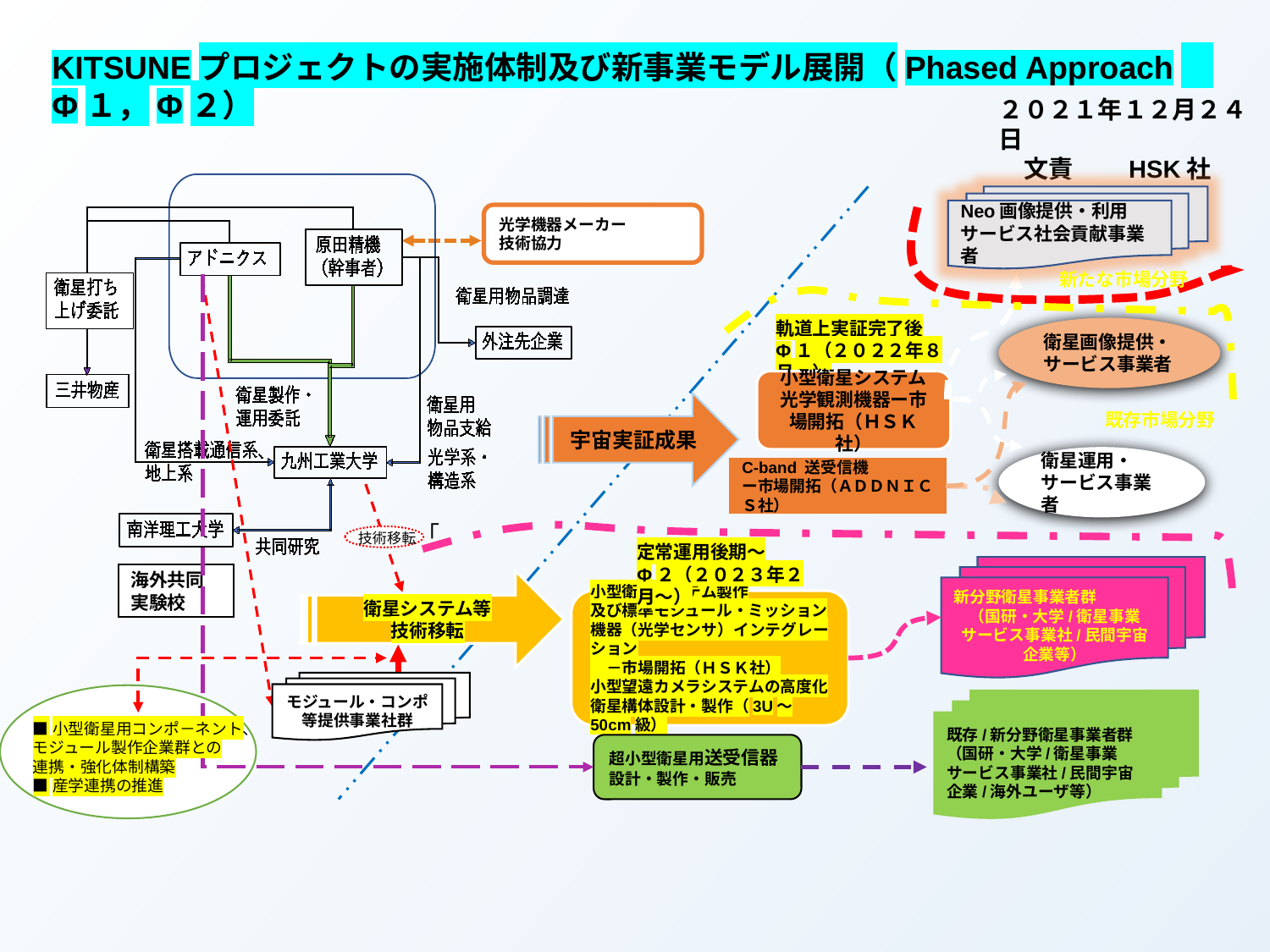

KITSUNEプロジェクトの実施体制及び新事業モデル展開（Phased Approach　Φ１，Φ２）

２０２１年１２月２４日
　文責　　HSK社

光学機器メーカー
技術協力

宇宙実証成果

Neo画像提供・利用サービス社会貢献事業者

新たな市場分野

軌道上実証完了後
Φ１（２０２２年８月～）
衛星画像提供・サービス事業者

小型衛星システム
光学観測機器ー市場開拓（ＨＳＫ社）

既存市場分野
衛星運用・サービス事業者
C-band 送受信機
ー市場開拓（ＡＤＤＮＩＣＳ社）

技術移転「

定常運用後期～
Φ２（２０２３年２月～）
衛星システム等
技術移転

小型衛星システム製作
及び標準モジュール・ミッション機器（光学センサ）インテグレーション
　－市場開拓（ＨＳＫ社）
小型望遠カメラシステムの高度化
衛星構体設計・製作（3U～50cm級）

モジュール・コンポ等提供事業社群
新分野衛星事業者群
（国研・大学/衛星事業サービス事業社/民間宇宙企業等）
海外共同実験校

既存/新分野衛星事業者群
（国研・大学/衛星事業サービス事業社/民間宇宙企業/海外ユーザ等）
■小型衛星用コンポ－ネント、
モジュール製作企業群との
連携・強化体制構築
■産学連携の推進
超小型衛星用送受信器
設計・製作・販売